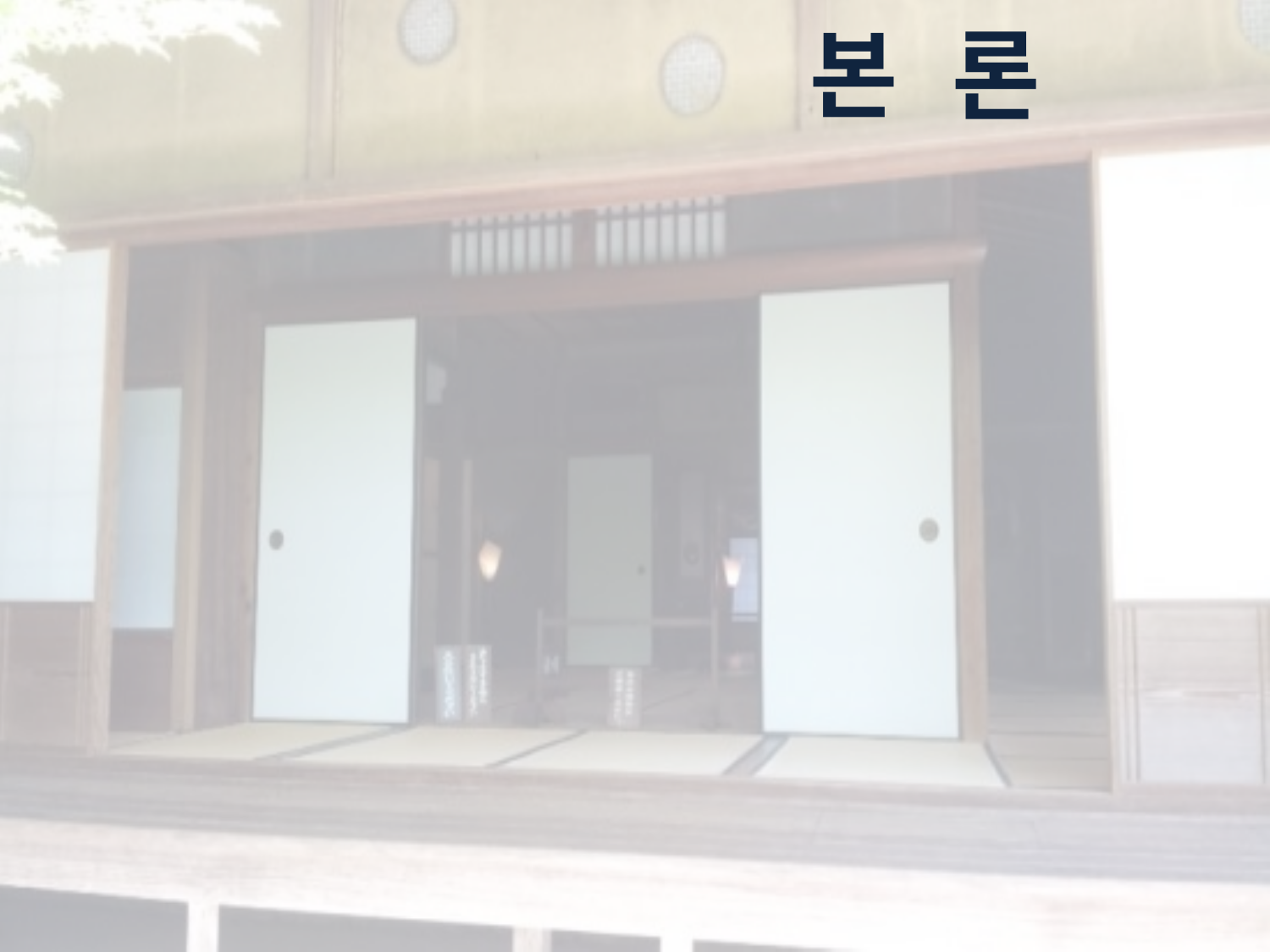

# 본  론

     교통의 발달

 예술의 발달

   대중 매체의 발달

식생활의 발달

    여가문화의 발달